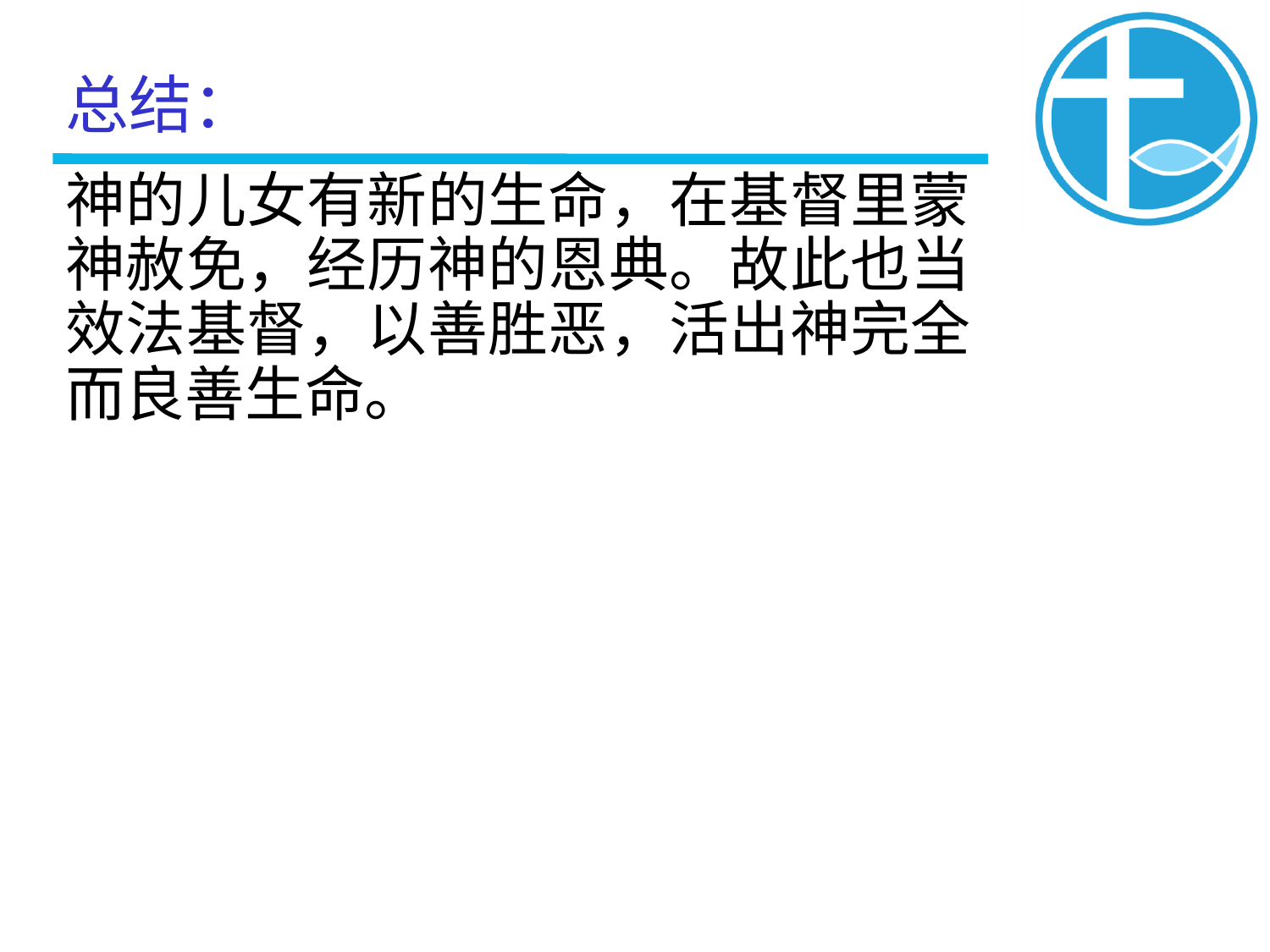

总结：
神的儿女有新的生命，在基督里蒙神赦免，经历神的恩典。故此也当效法基督，以善胜恶，活出神完全而良善生命。